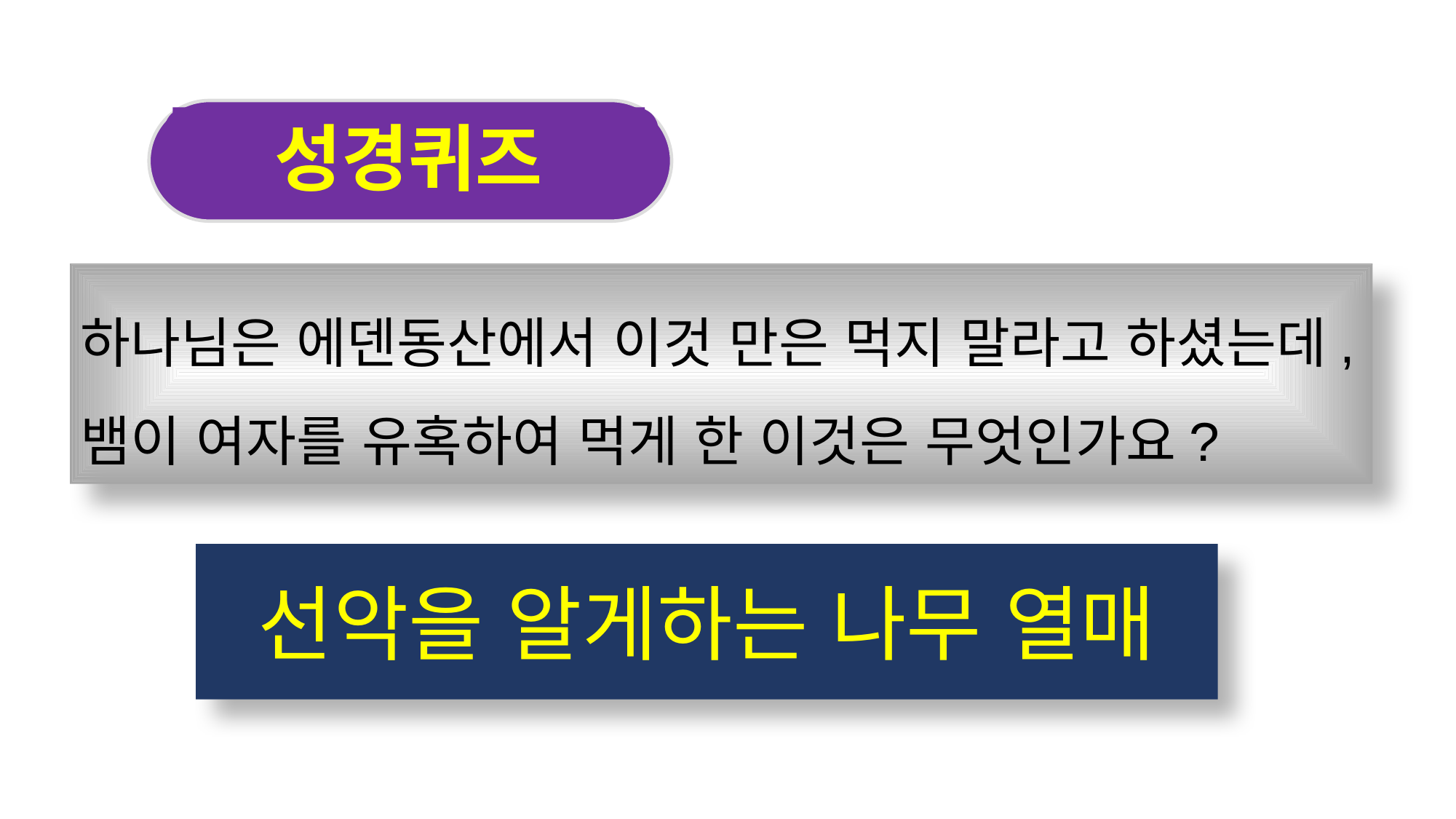

성경퀴즈
하나님은 에덴동산에서 이것 만은 먹지 말라고 하셨는데, 뱀이 여자를 유혹하여 먹게 한 이것은 무엇인가요?
선악을 알게하는 나무 열매